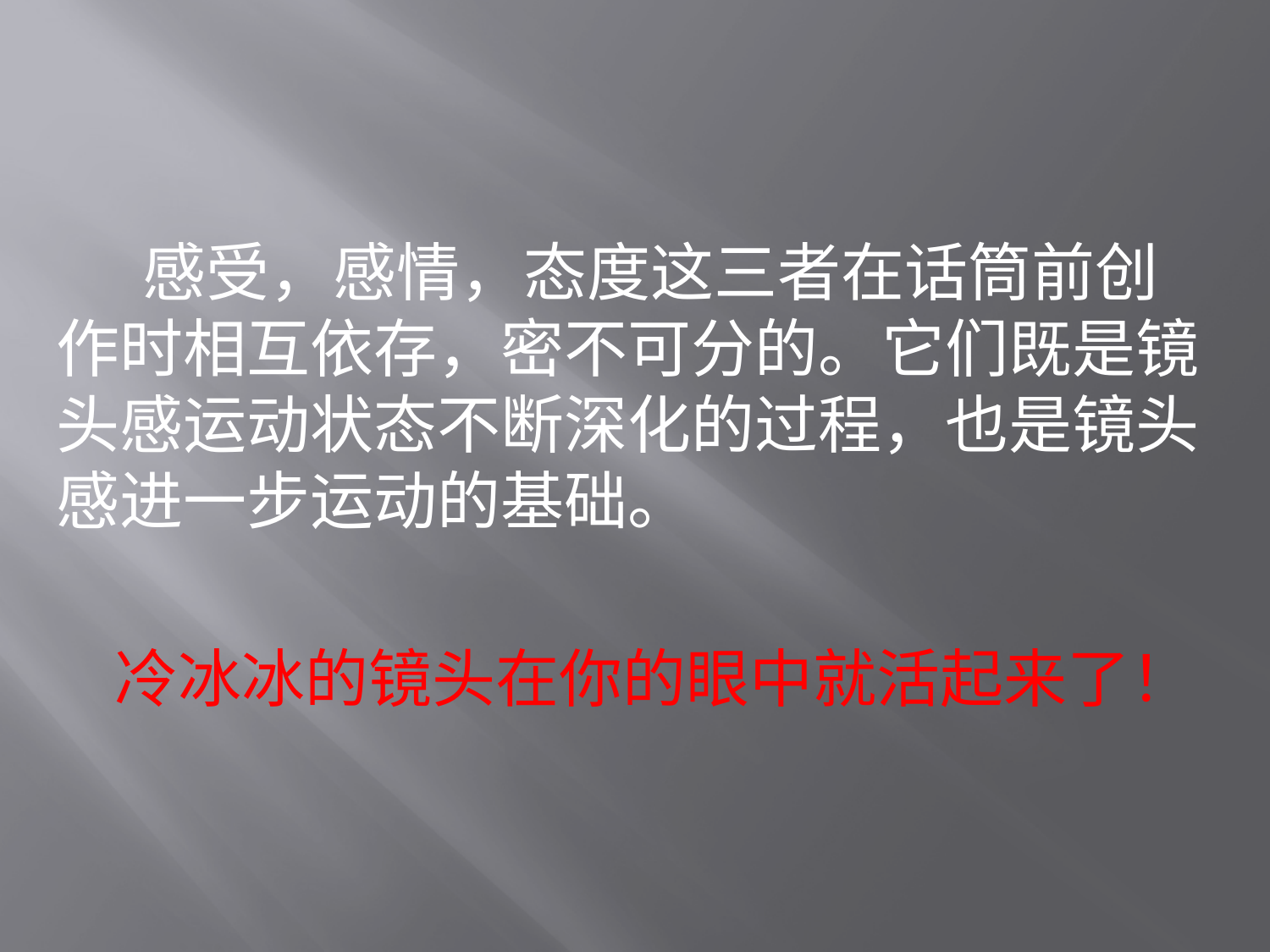

#
     感受，感情，态度这三者在话筒前创作时相互依存，密不可分的。它们既是镜头感运动状态不断深化的过程，也是镜头感进一步运动的基础。

   冷冰冰的镜头在你的眼中就活起来了！